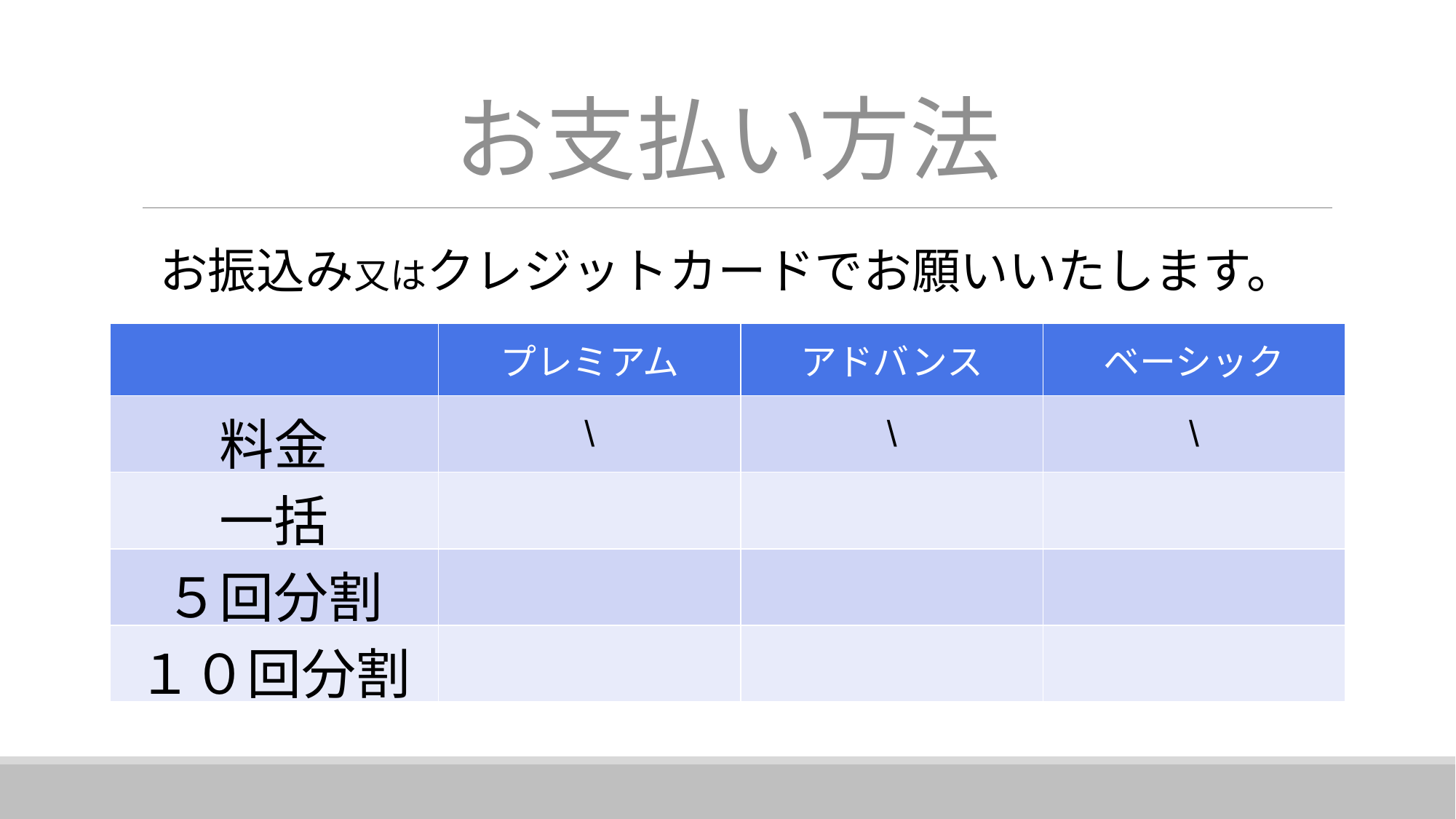

お支払い方法
お振込み又はクレジットカードでお願いいたします。
|  | プレミアム | アドバンス | ベーシック |
| --- | --- | --- | --- |
| 料金 | \ | \ | \ |
| 一括 |  |  |  |
| ５回分割 |  |  |  |
| １０回分割 |  |  |  |